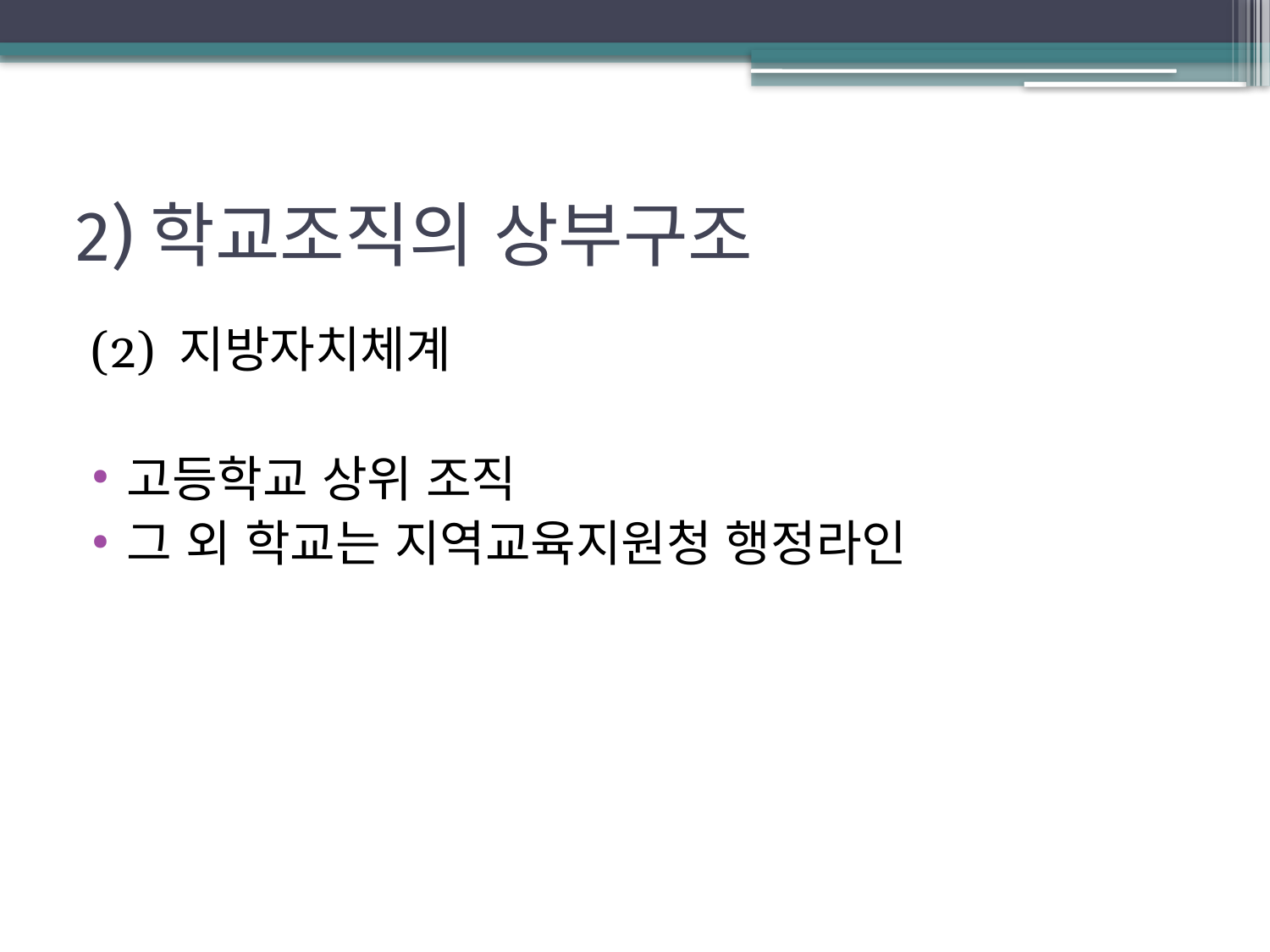

# 2)학교조직의 상부구조
(2) 지방자치체계

고등학교 상위 조직
그 외 학교는 지역교육지원청 행정라인